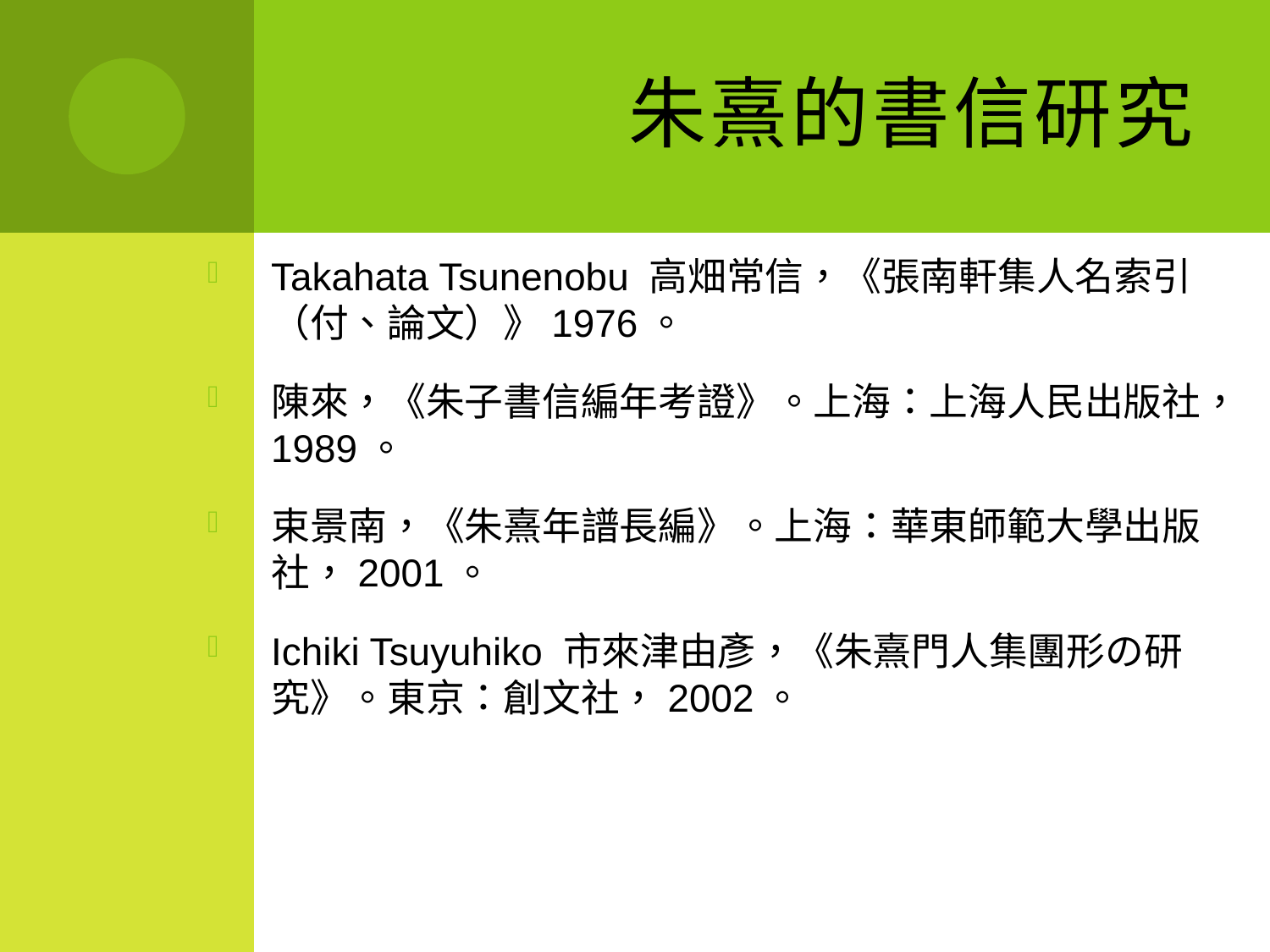

# 朱熹的書信研究
Takahata Tsunenobu 高畑常信，《張南軒集人名索引（付、論文）》1976。
陳來，《朱子書信編年考證》。上海：上海人民出版社，1989。
束景南，《朱熹年譜長編》。上海：華東師範大學出版社，2001。
Ichiki Tsuyuhiko 市來津由彥，《朱熹門人集團形の研究》。東京：創文社，2002。